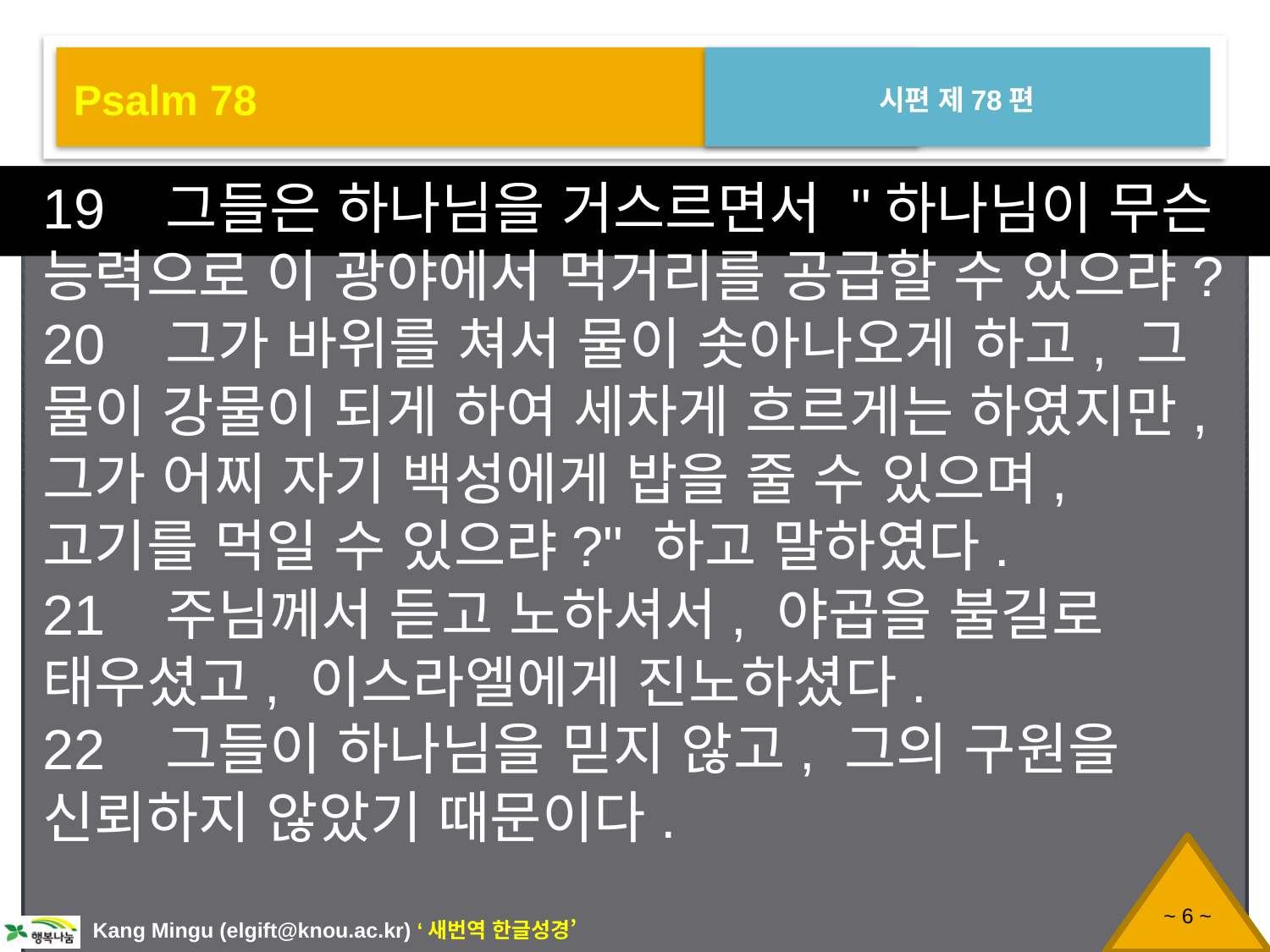

Psalm 78
시편 제78편
19   그들은 하나님을 거스르면서 "하나님이 무슨 능력으로 이 광야에서 먹거리를 공급할 수 있으랴?
20   그가 바위를 쳐서 물이 솟아나오게 하고, 그 물이 강물이 되게 하여 세차게 흐르게는 하였지만, 그가 어찌 자기 백성에게 밥을 줄 수 있으며, 고기를 먹일 수 있으랴?" 하고 말하였다.
21   주님께서 듣고 노하셔서, 야곱을 불길로 태우셨고, 이스라엘에게 진노하셨다.
22   그들이 하나님을 믿지 않고, 그의 구원을 신뢰하지 않았기 때문이다.